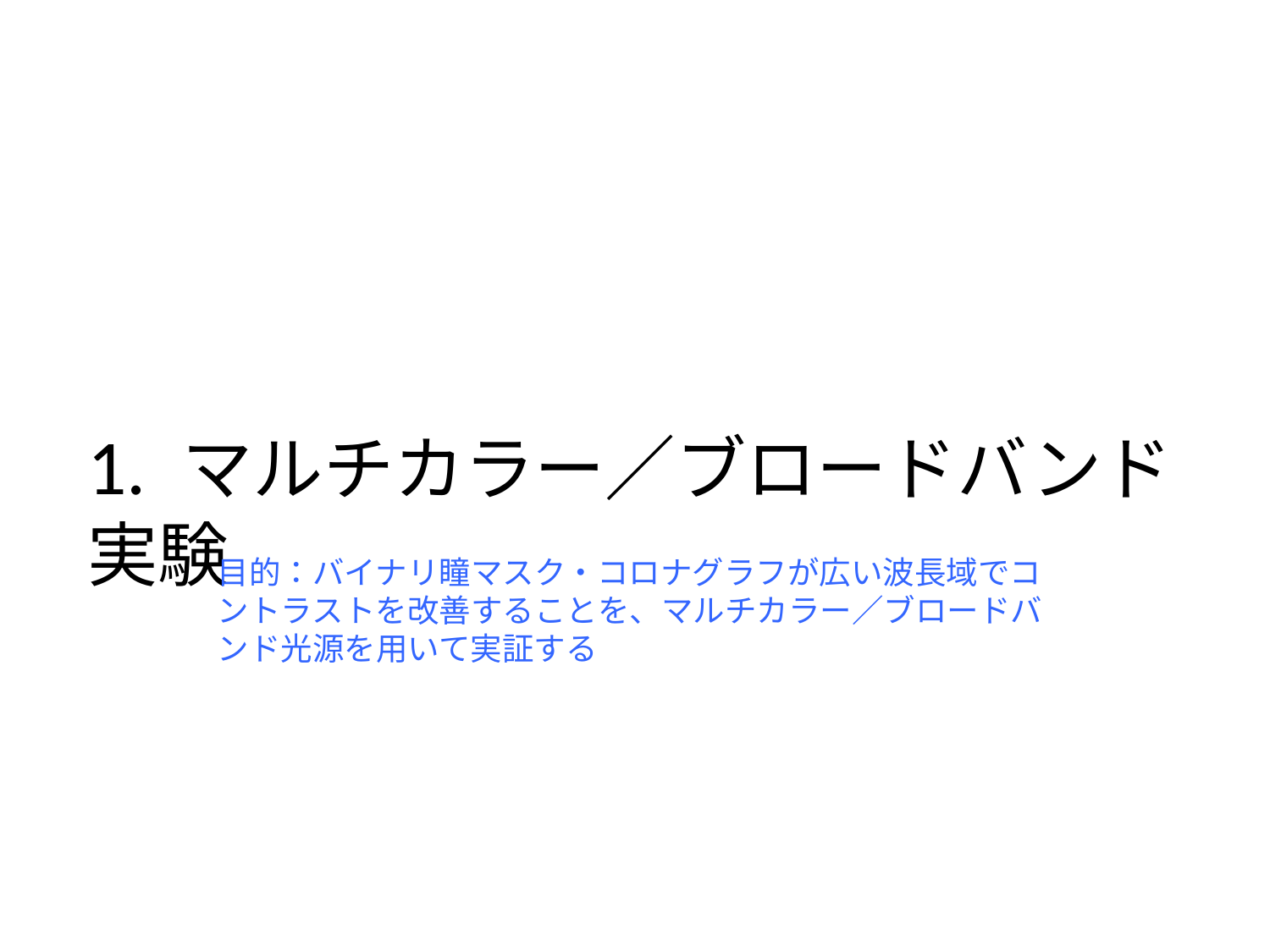

1. マルチカラー／ブロードバンド実験
目的：バイナリ瞳マスク・コロナグラフが広い波長域でコントラストを改善することを、マルチカラー／ブロードバンド光源を用いて実証する